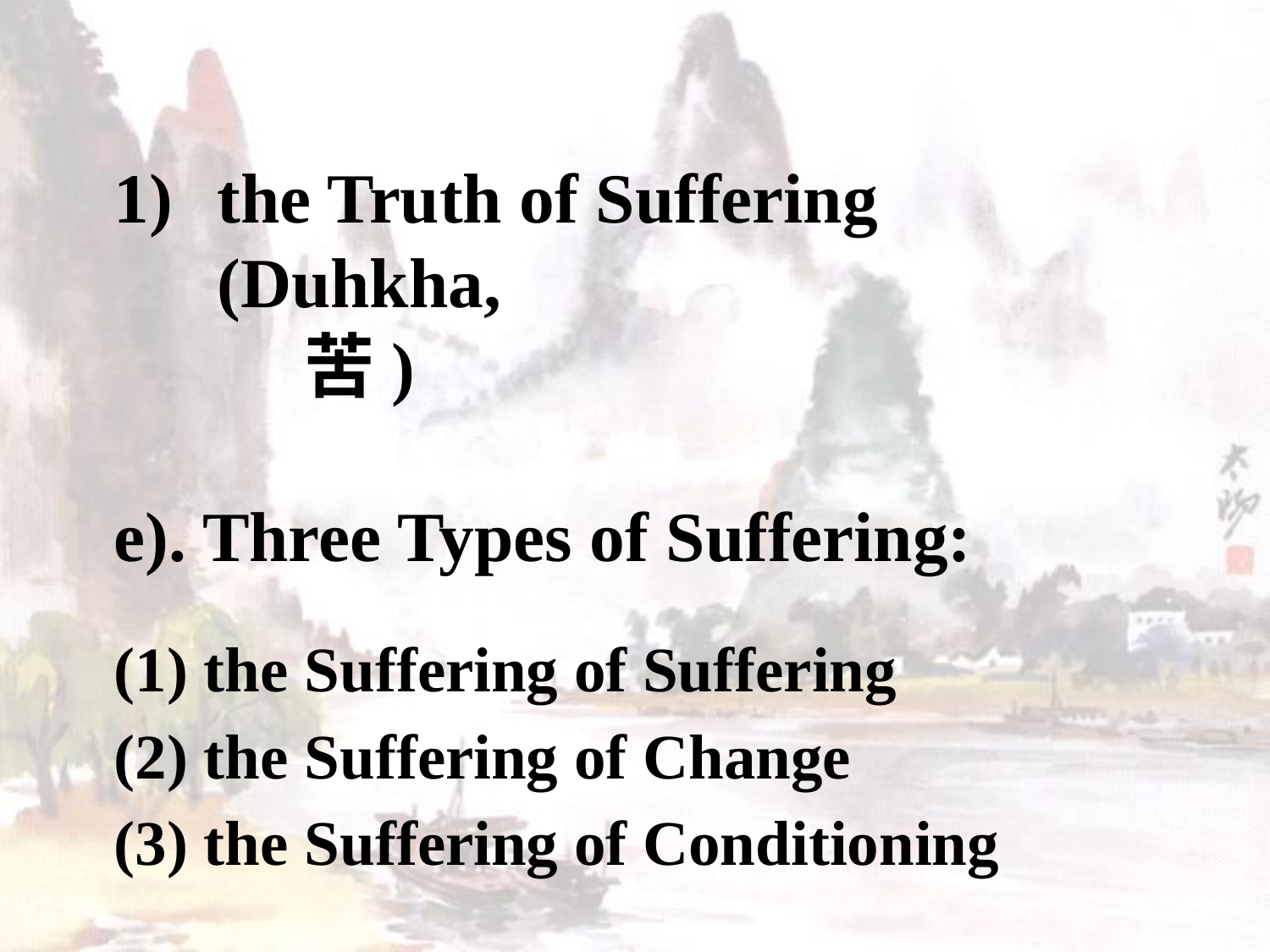

the Truth of Suffering (Duhkha,
    苦)

e). Three Types of Suffering:

(1) the Suffering of Suffering
(2) the Suffering of Change
(3) the Suffering of Conditioning